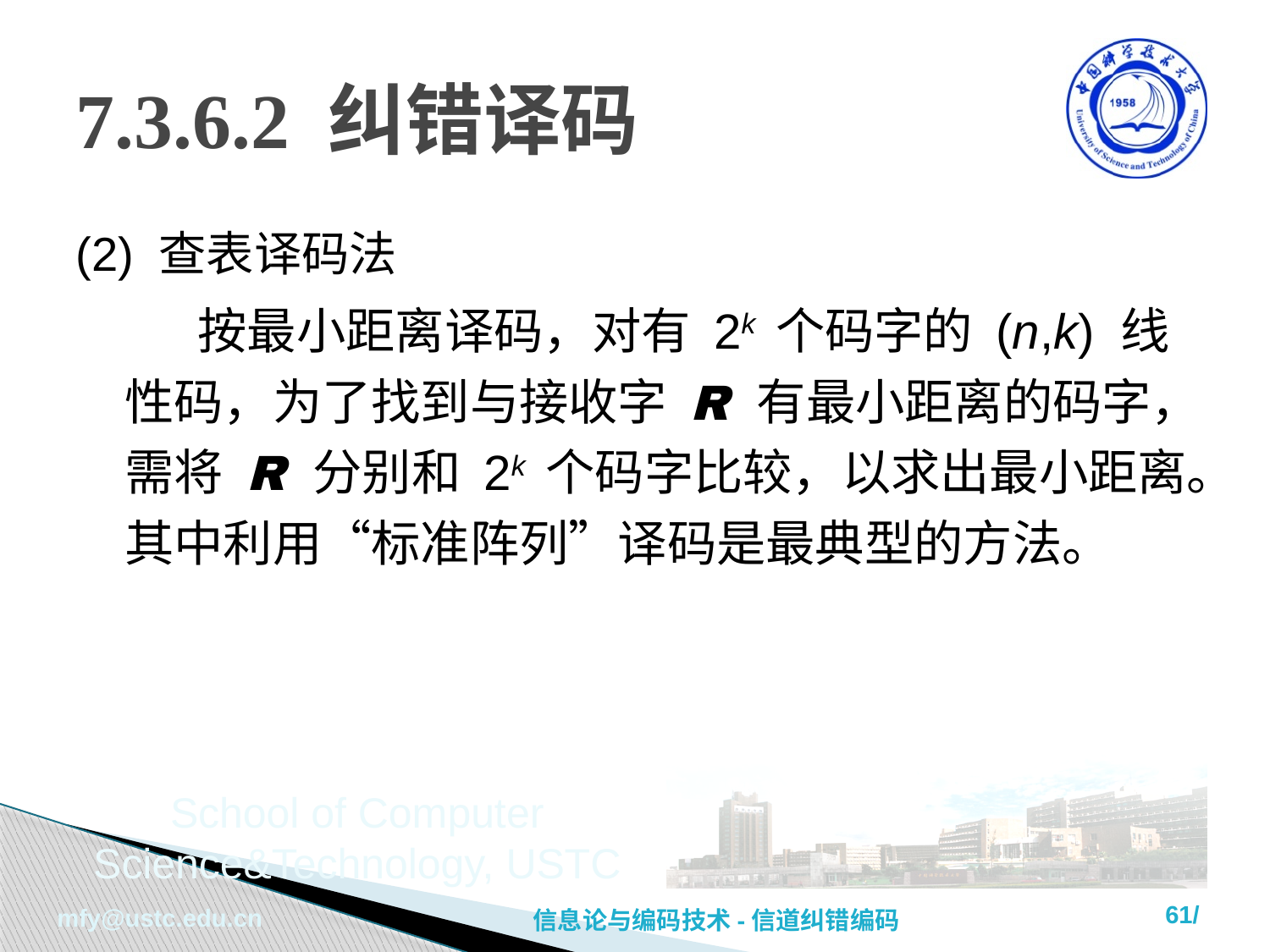

# 7.3.6.2 纠错译码
(2) 查表译码法
          按最小距离译码，对有 2k 个码字的 (n,k) 线性码，为了找到与接收字 R 有最小距离的码字，需将 R 分别和 2k 个码字比较，以求出最小距离。其中利用“标准阵列”译码是最典型的方法。